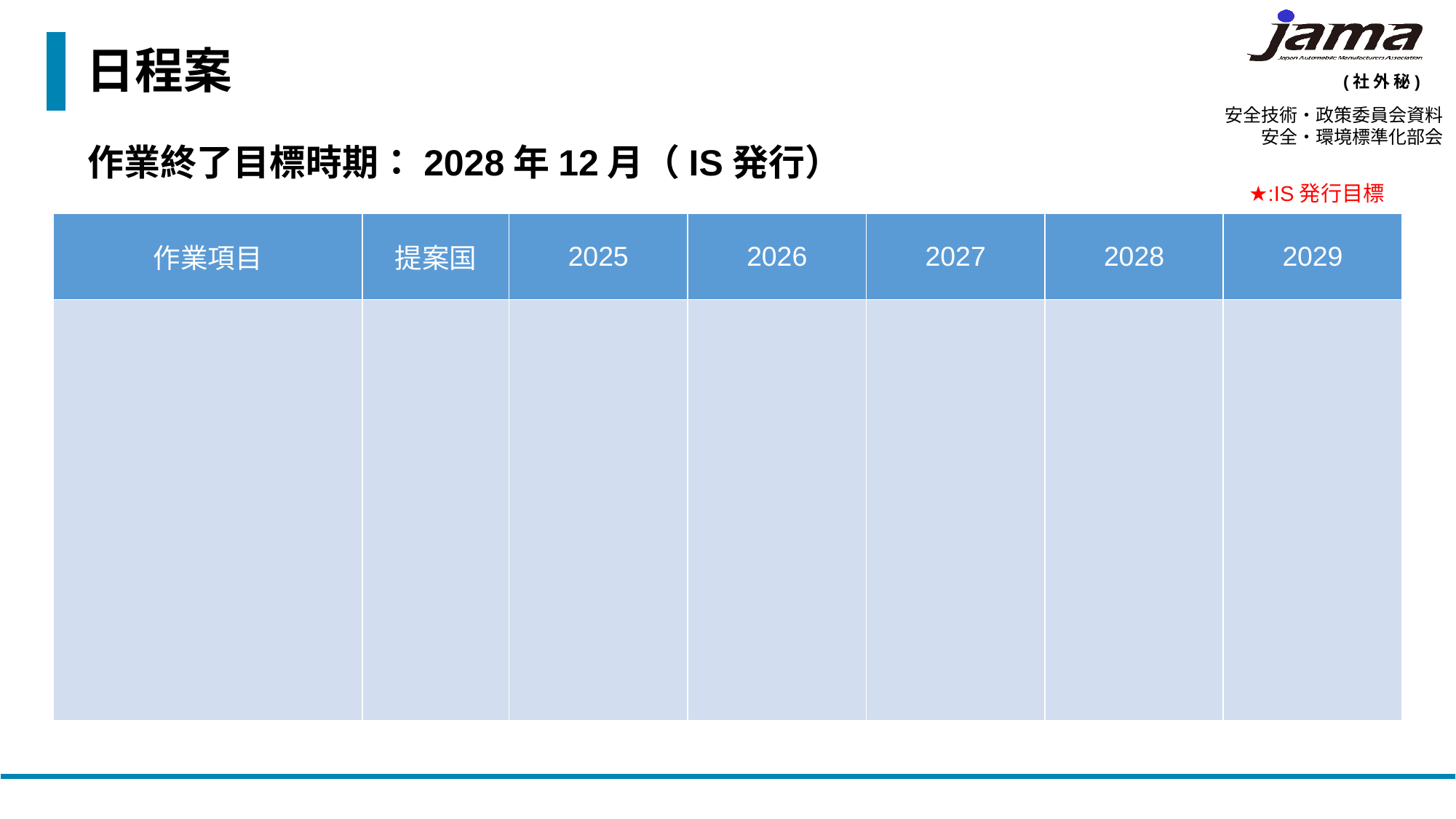

# 日程案

安全技術・政策委員会資料
安全・環境標準化部会
作業終了目標時期：2028年12月（IS発行）

★:IS発行目標
| 作業項目 | 提案国 | 2025 | 2026 | 2027 | 2028 | 2029 |
| --- | --- | --- | --- | --- | --- | --- |
|  |  |  |  |  |  |  |